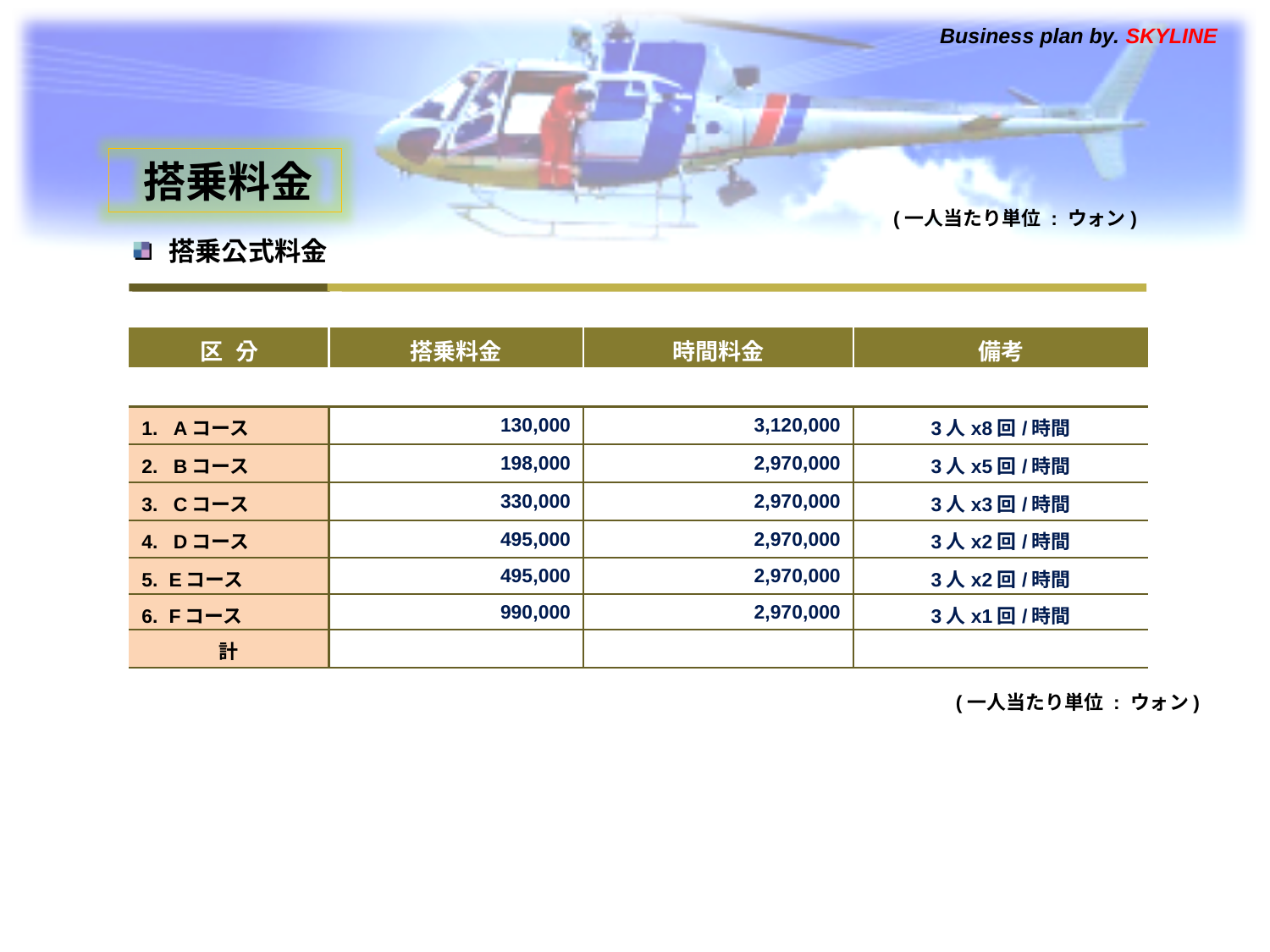

Business plan by. SKYLINE
 搭乗料金
(一人当たり単位 : ウォン)
  搭乗公式料金

| 区 分 | 搭乗料金 | 時間料金 | 備考 |
| --- | --- | --- | --- |
| Aコース | 130,000 | 3,120,000 | 3人x8回/時間 |
| --- | --- | --- | --- |
| Bコース | 198,000 | 2,970,000 | 3人x5回/時間 |
| Cコース | 330,000 | 2,970,000 | 3人x3回/時間 |
| Dコース | 495,000 | 2,970,000 | 3人x2回/時間 |
| 5. Eコース | 495,000 | 2,970,000 | 3人x2回/時間 |
| 6. Fコース | 990,000 | 2,970,000 | 3人x1回/時間 |
| 計 |  |  |  |
(一人当たり単位 : ウォン)